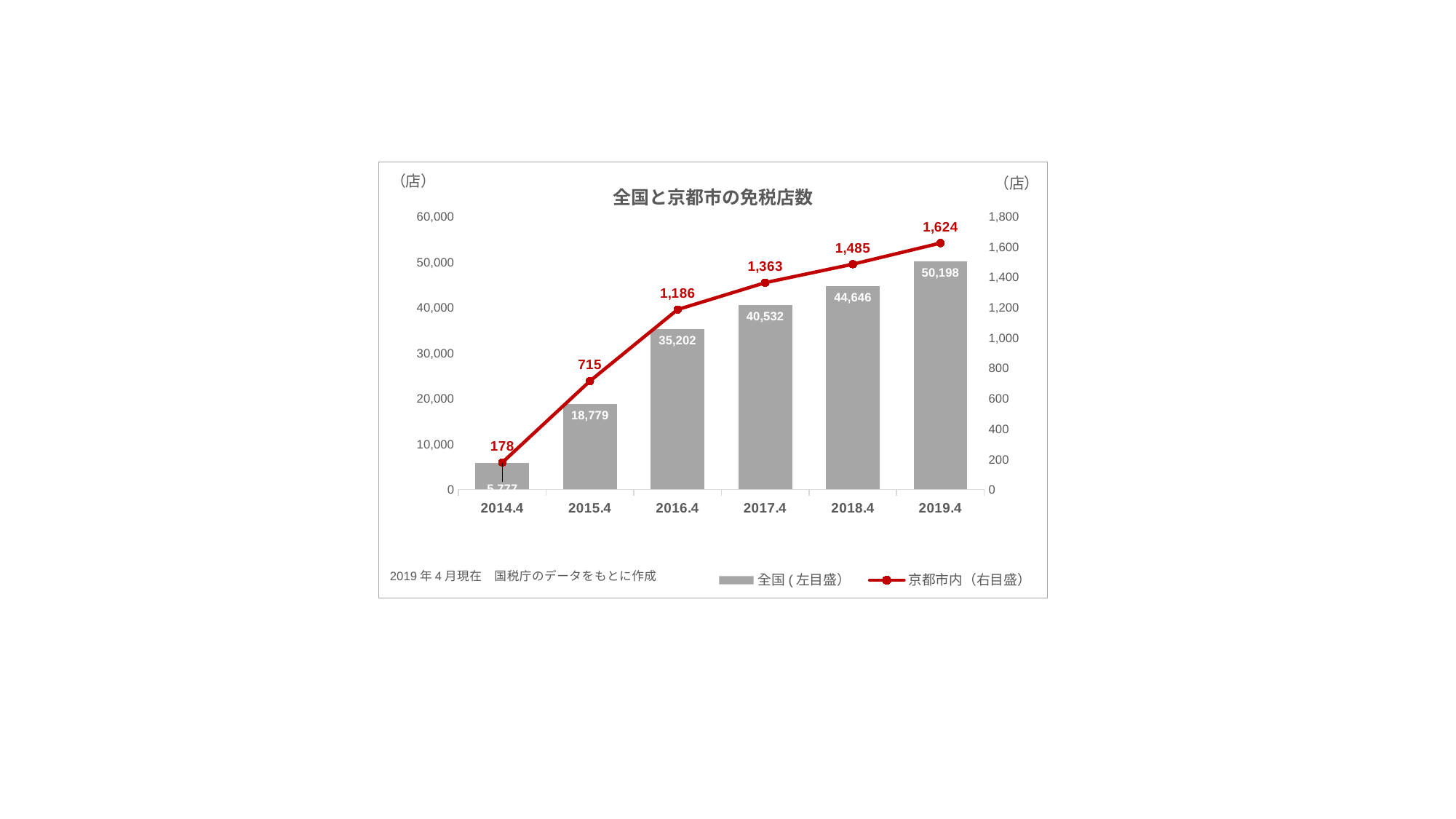

### Chart: 全国と京都市の免税店数

| Category | 全国(左目盛） | 京都市内（右目盛） |
|---|---|---|
| 2014.4 | 5777.0 | 178.0 |
| 2015.4 | 18779.0 | 715.0 |
| 2016.4 | 35202.0 | 1186.0 |
| 2017.4 | 40532.0 | 1363.0 |
| 2018.4 | 44646.0 | 1485.0 |
| 2019.4 | 50198.0 | 1624.0 |